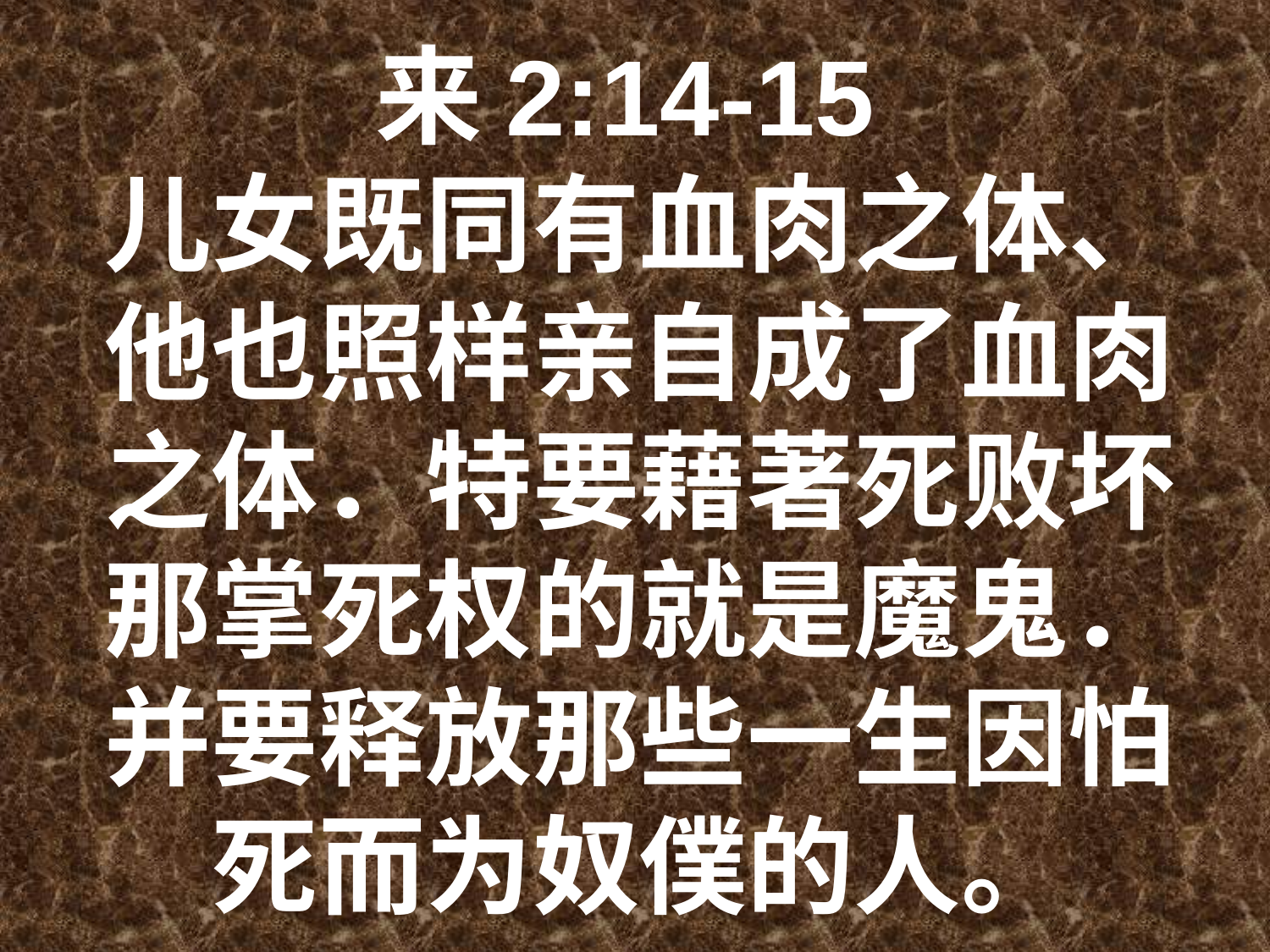

# 来2:14-15 儿女既同有血肉之体、他也照样亲自成了血肉之体．特要藉著死败坏那掌死权的就是魔鬼．并要释放那些一生因怕死而为奴僕的人。